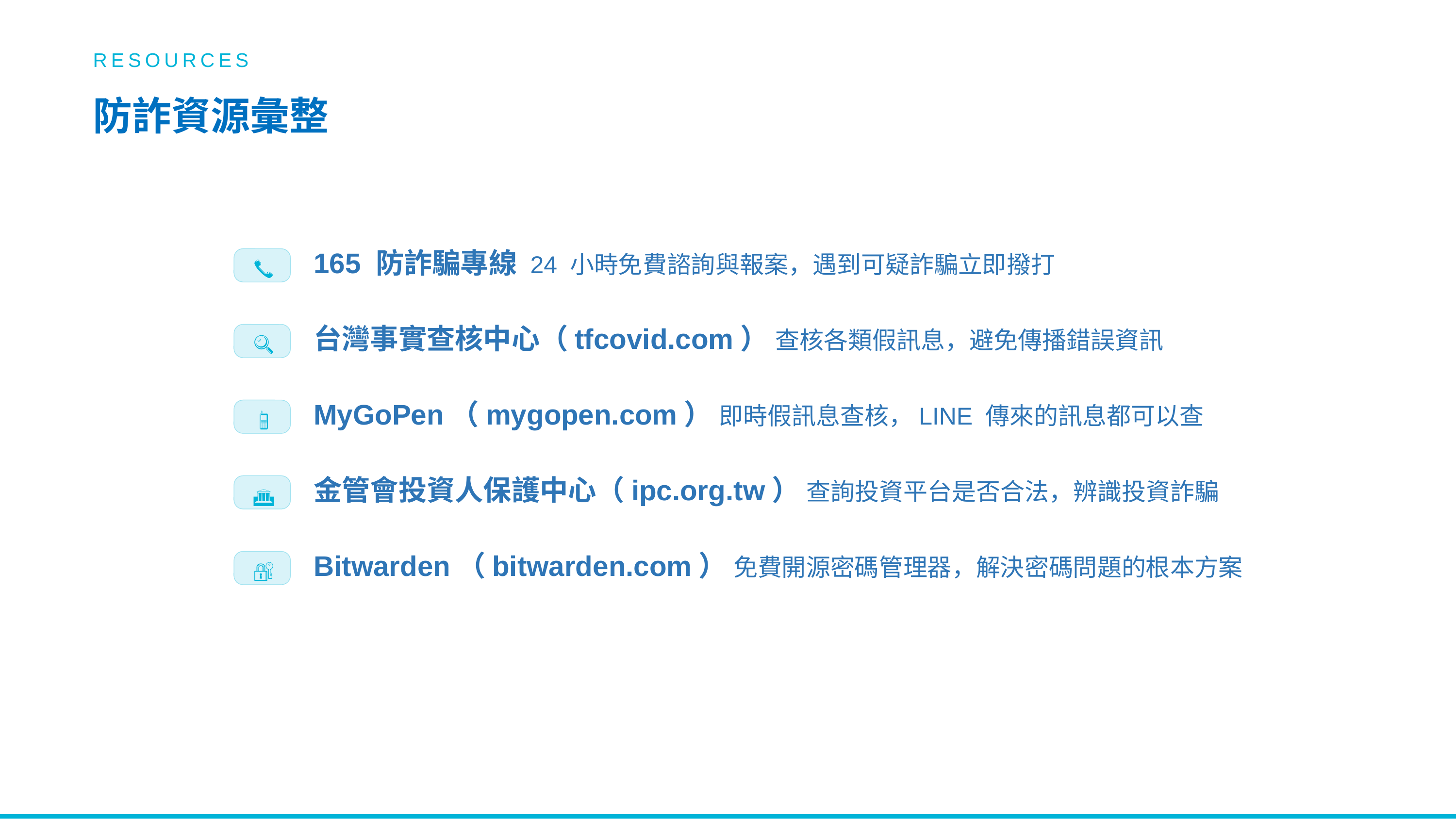

RESOURCES
防詐資源彙整
165 防詐騙專線 24 小時免費諮詢與報案，遇到可疑詐騙立即撥打

📞
台灣事實查核中心（tfcovid.com） 查核各類假訊息，避免傳播錯誤資訊

🔍
MyGoPen（mygopen.com） 即時假訊息查核，LINE 傳來的訊息都可以查

📱
金管會投資人保護中心（ipc.org.tw） 查詢投資平台是否合法，辨識投資詐騙

🏛
Bitwarden（bitwarden.com） 免費開源密碼管理器，解決密碼問題的根本方案

🔐